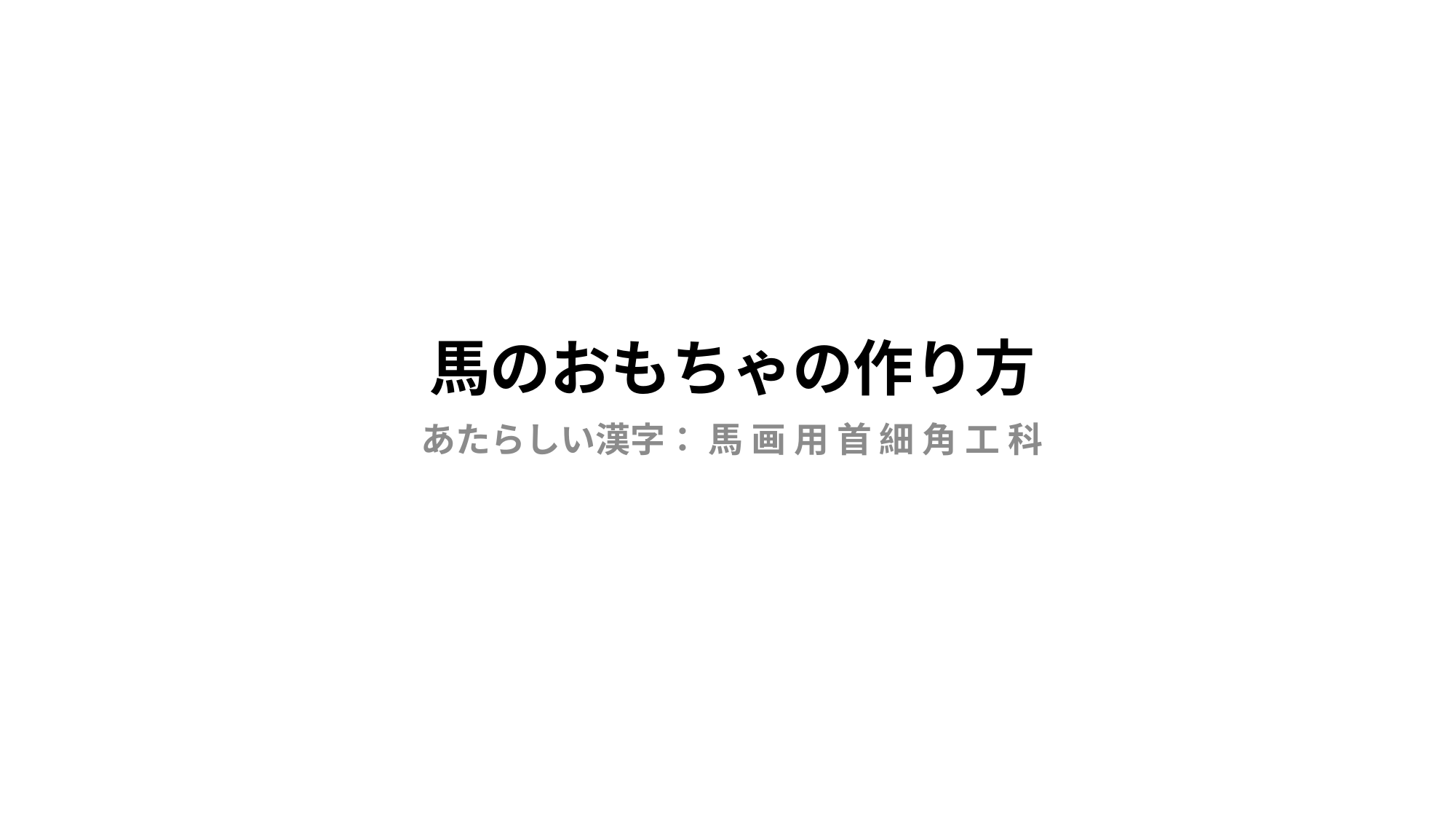

# 馬のおもちゃの作り方
あたらしい漢字： 馬 画 用 首 細 角 工 科